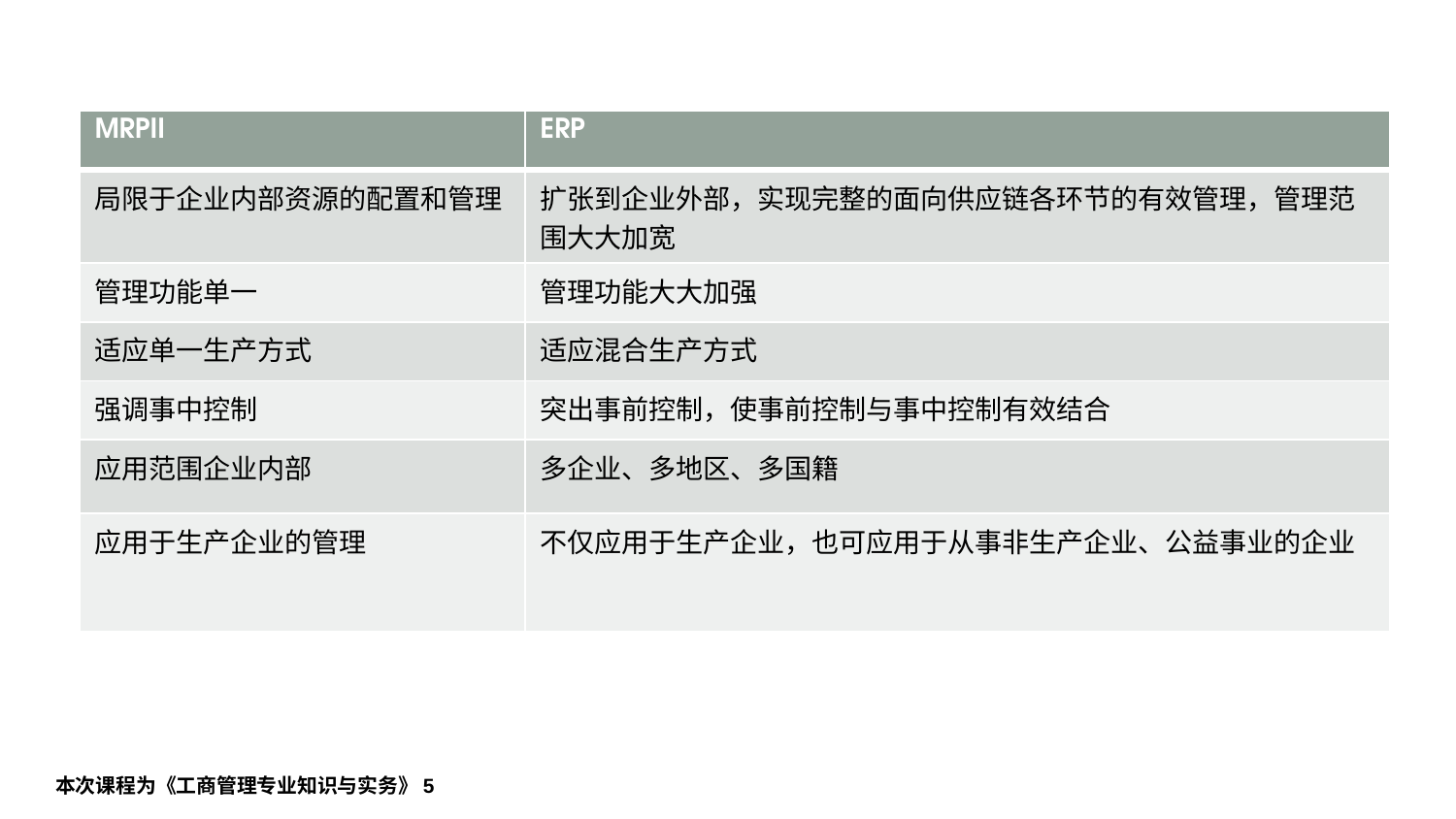

#
| MRPII | ERP |
| --- | --- |
| 局限于企业内部资源的配置和管理 | 扩张到企业外部，实现完整的面向供应链各环节的有效管理，管理范围大大加宽 |
| 管理功能单一 | 管理功能大大加强 |
| 适应单一生产方式 | 适应混合生产方式 |
| 强调事中控制 | 突出事前控制，使事前控制与事中控制有效结合 |
| 应用范围企业内部 | 多企业、多地区、多国籍 |
| 应用于生产企业的管理 | 不仅应用于生产企业，也可应用于从事非生产企业、公益事业的企业 |